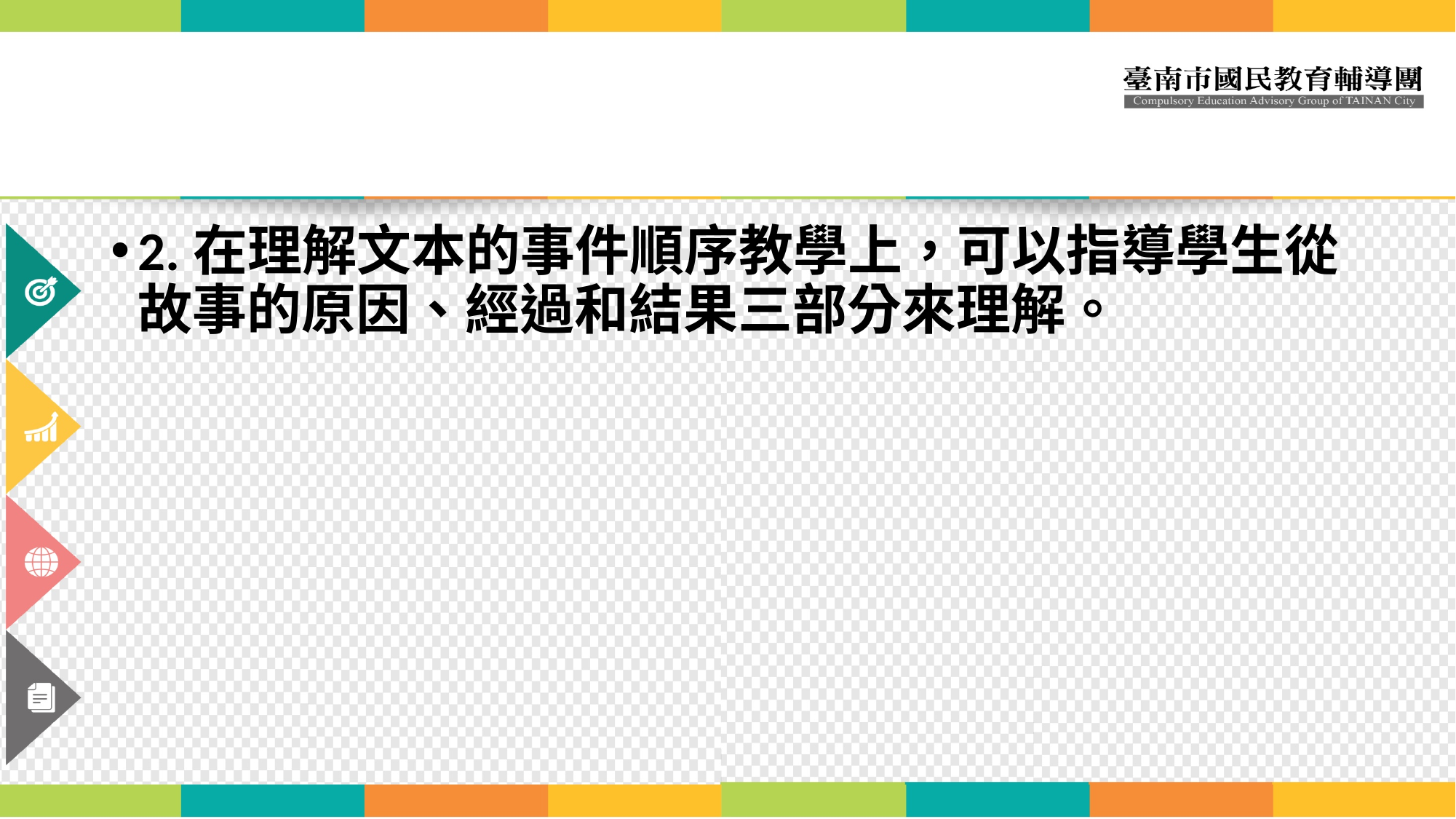

2.在理解文本的事件順序教學上，可以指導學生從故事的原因、經過和結果三部分來理解。